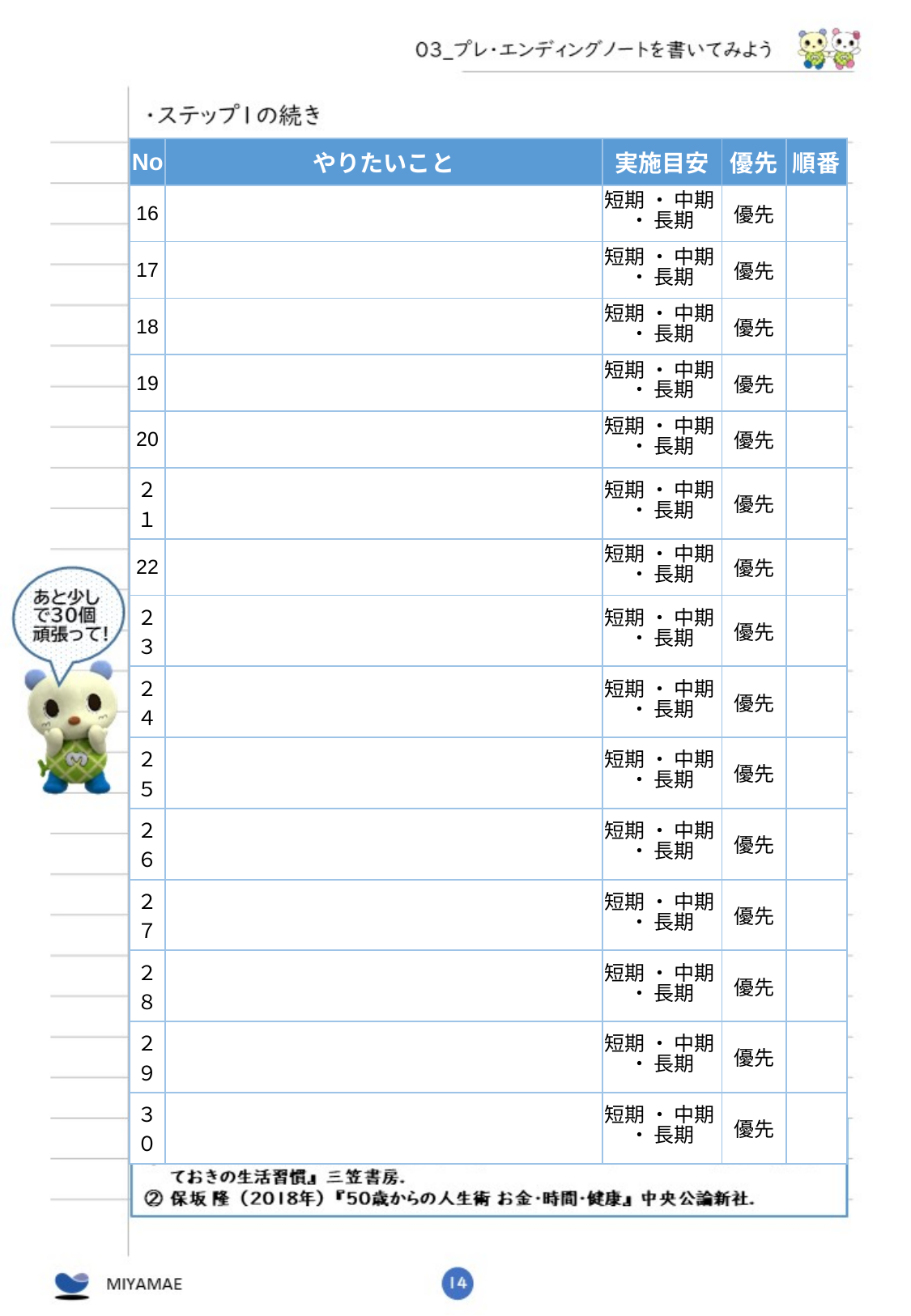

| No | やりたいこと | 実施目安 | 優先 | 順番 |
| --- | --- | --- | --- | --- |
| 16 |  | 短期 ・ 中期 ・ 長期 | 優先 |  |
| 17 |  | 短期 ・ 中期 ・ 長期 | 優先 |  |
| 18 |  | 短期 ・ 中期 ・ 長期 | 優先 |  |
| 19 |  | 短期 ・ 中期 ・ 長期 | 優先 |  |
| 20 |  | 短期 ・ 中期 ・ 長期 | 優先 |  |
| ２１ |  | 短期 ・ 中期 ・ 長期 | 優先 |  |
| 22 |  | 短期 ・ 中期 ・ 長期 | 優先 |  |
| ２３ |  | 短期 ・ 中期 ・ 長期 | 優先 |  |
| ２４ |  | 短期 ・ 中期 ・ 長期 | 優先 |  |
| ２５ |  | 短期 ・ 中期 ・ 長期 | 優先 |  |
| ２６ |  | 短期 ・ 中期 ・ 長期 | 優先 |  |
| ２７ |  | 短期 ・ 中期 ・ 長期 | 優先 |  |
| ２８ |  | 短期 ・ 中期 ・ 長期 | 優先 |  |
| ２９ |  | 短期 ・ 中期 ・ 長期 | 優先 |  |
| ３０ |  | 短期 ・ 中期 ・ 長期 | 優先 |  |